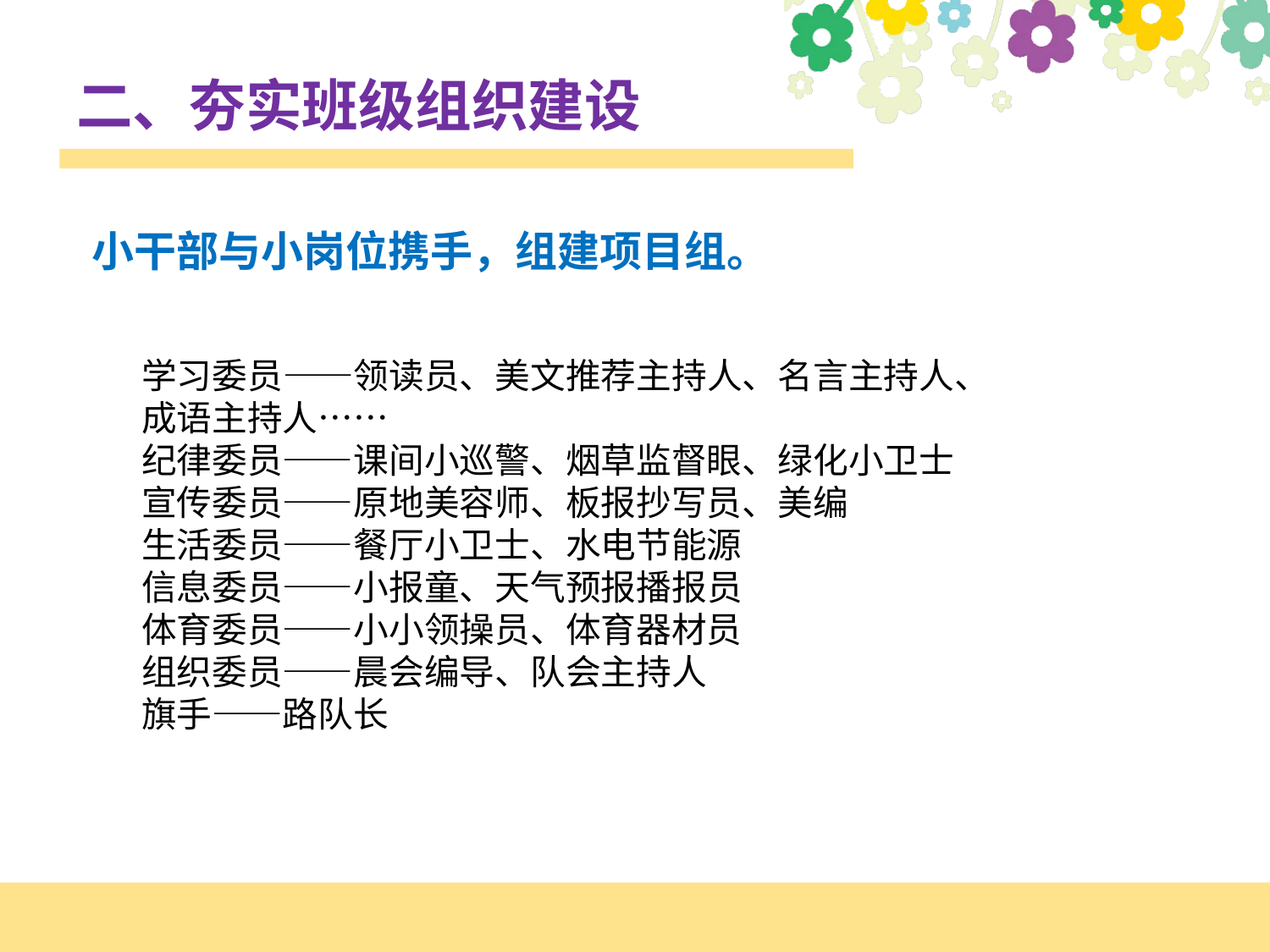

# 二、夯实班级组织建设
小干部与小岗位携手，组建项目组。
学习委员——领读员、美文推荐主持人、名言主持人、成语主持人……
纪律委员——课间小巡警、烟草监督眼、绿化小卫士
宣传委员——原地美容师、板报抄写员、美编
生活委员——餐厅小卫士、水电节能源
信息委员——小报童、天气预报播报员
体育委员——小小领操员、体育器材员
组织委员——晨会编导、队会主持人
旗手——路队长